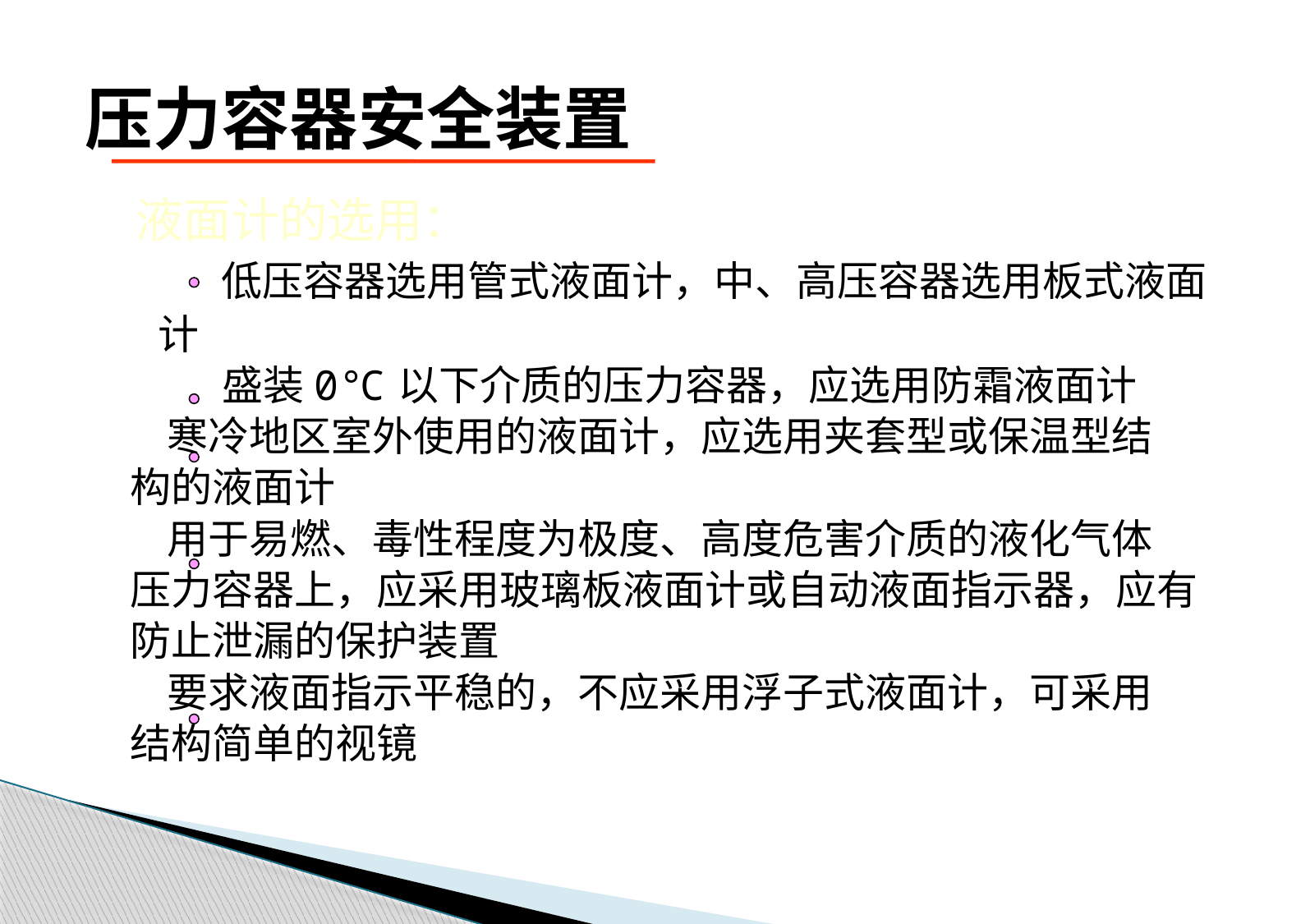

# 压力容器安全装置

   液面计的选用：
           低压容器选用管式液面计，中、高压容器选用板式液面
      计
             盛装0℃以下介质的压力容器，应选用防霜液面计
       寒冷地区室外使用的液面计，应选用夹套型或保温型结
   构的液面计
       用于易燃、毒性程度为极度、高度危害介质的液化气体
   压力容器上，应采用玻璃板液面计或自动液面指示器，应有
   防止泄漏的保护装置
       要求液面指示平稳的，不应采用浮子式液面计，可采用
   结构简单的视镜